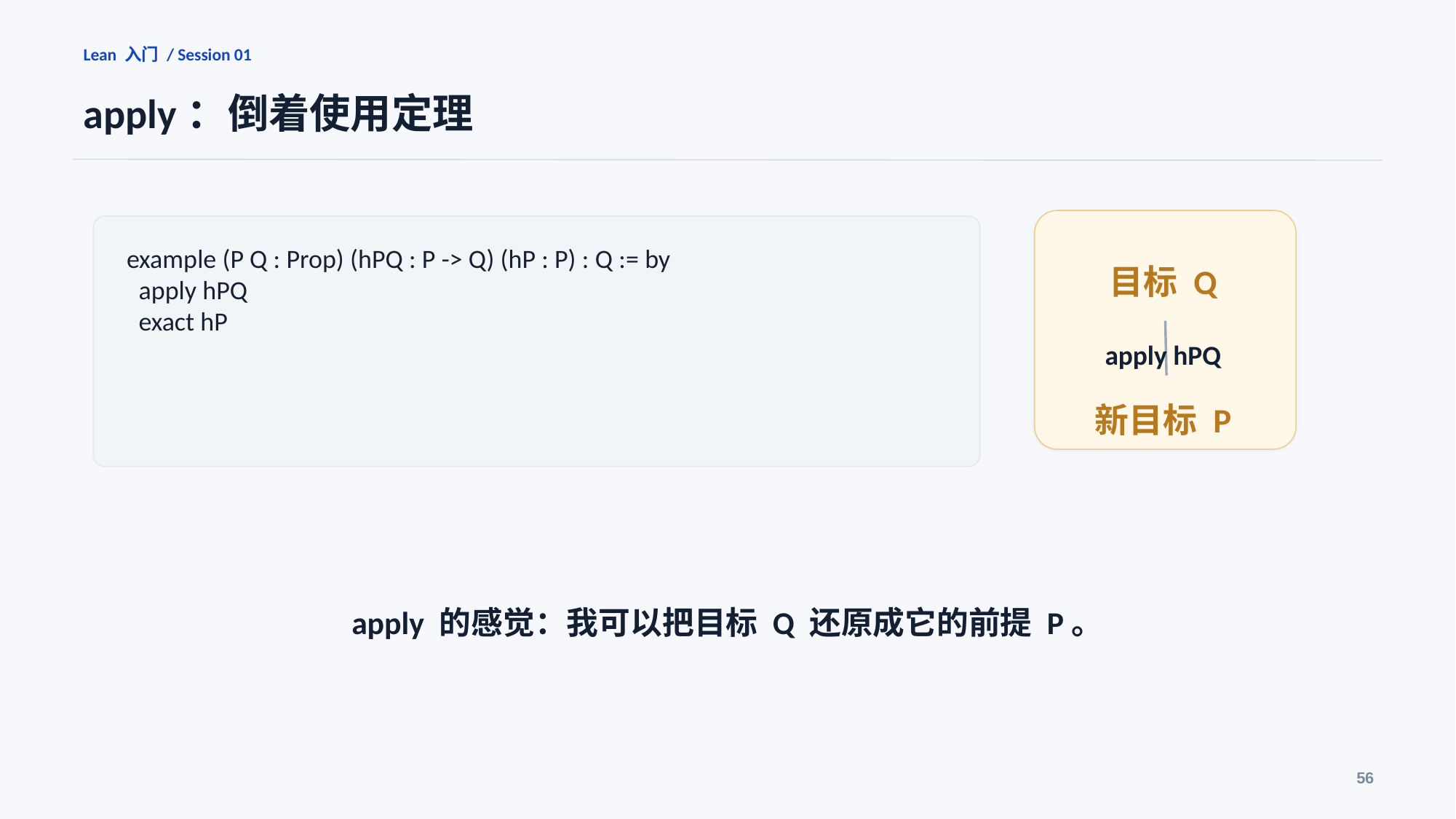

Lean 入门 / Session 01
apply：倒着使用定理

example (P Q : Prop) (hPQ : P -> Q) (hP : P) : Q := by
  apply hPQ
  exact hP
目标 Q

apply hPQ
新目标 P
apply 的感觉：我可以把目标 Q 还原成它的前提 P。
56